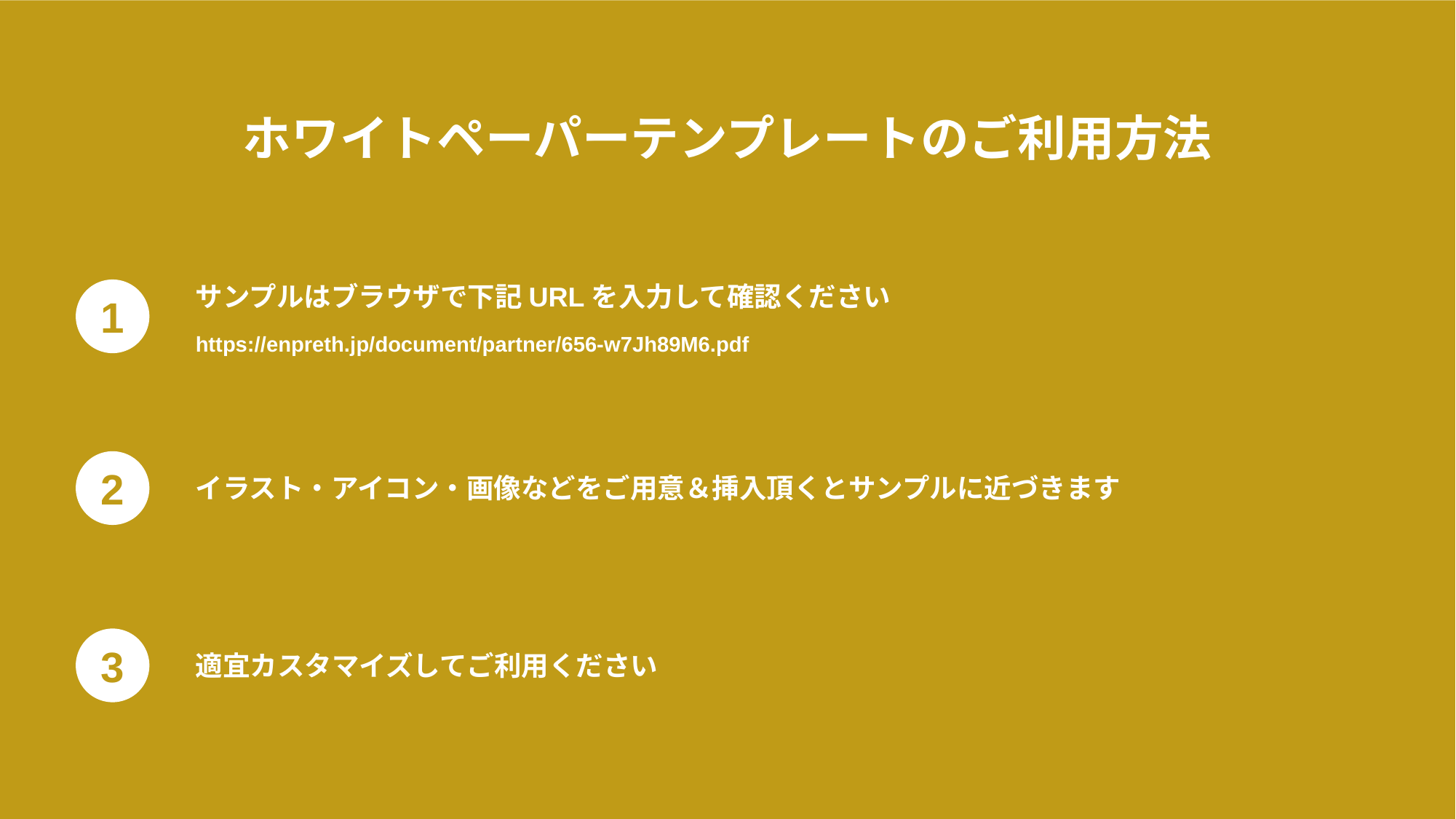

ホワイトペーパーテンプレートのご利用方法
サンプルはブラウザで下記URLを入力して確認ください
1
https://enpreth.jp/document/partner/656-w7Jh89M6.pdf
2
イラスト・アイコン・画像などをご用意＆挿入頂くとサンプルに近づきます
3
適宜カスタマイズしてご利用ください